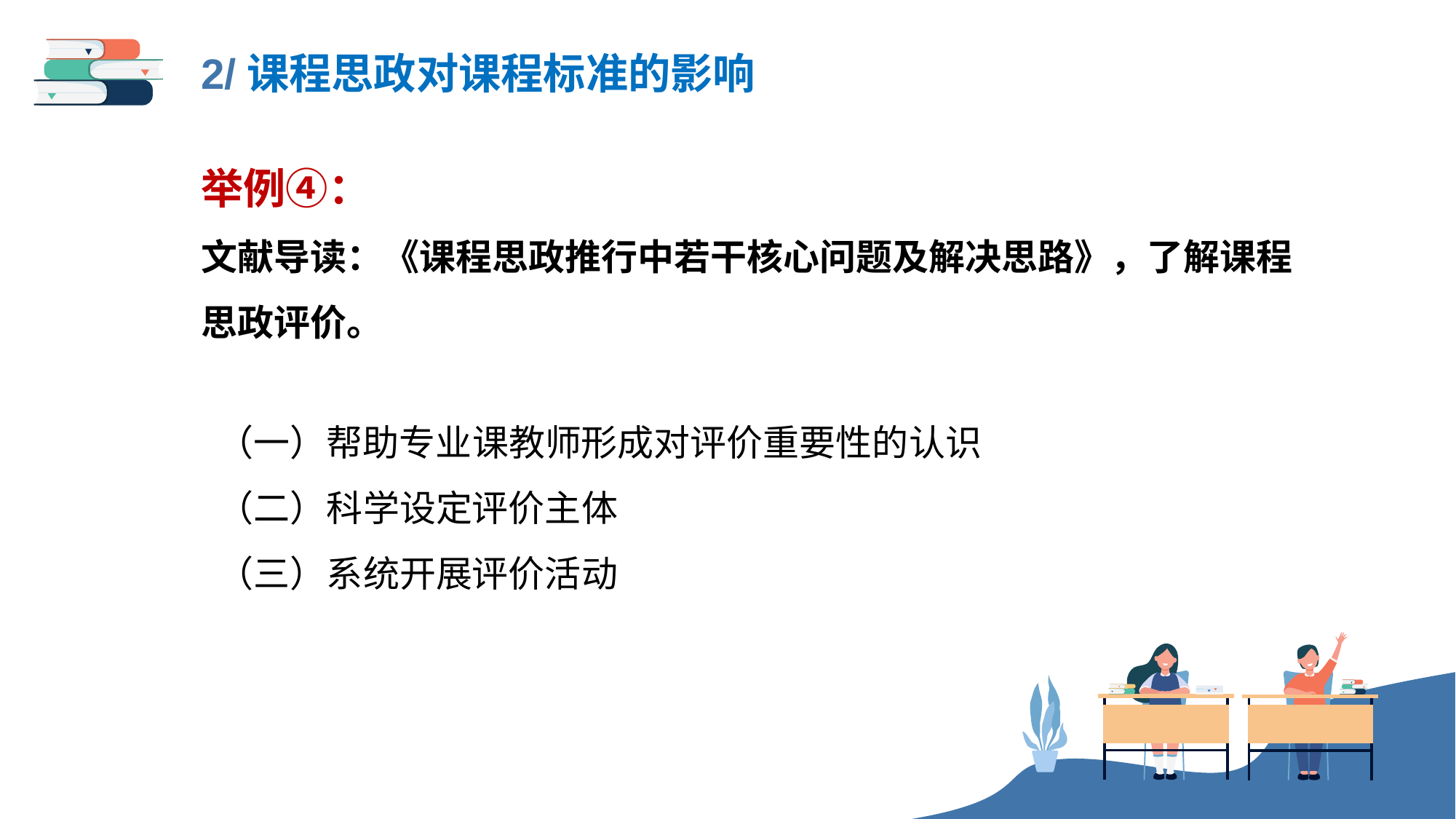

2/课程思政对课程标准的影响
举例④：
文献导读：《课程思政推行中若干核心问题及解决思路》，了解课程思政评价。
（一）帮助专业课教师形成对评价重要性的认识
（二）科学设定评价主体
（三）系统开展评价活动